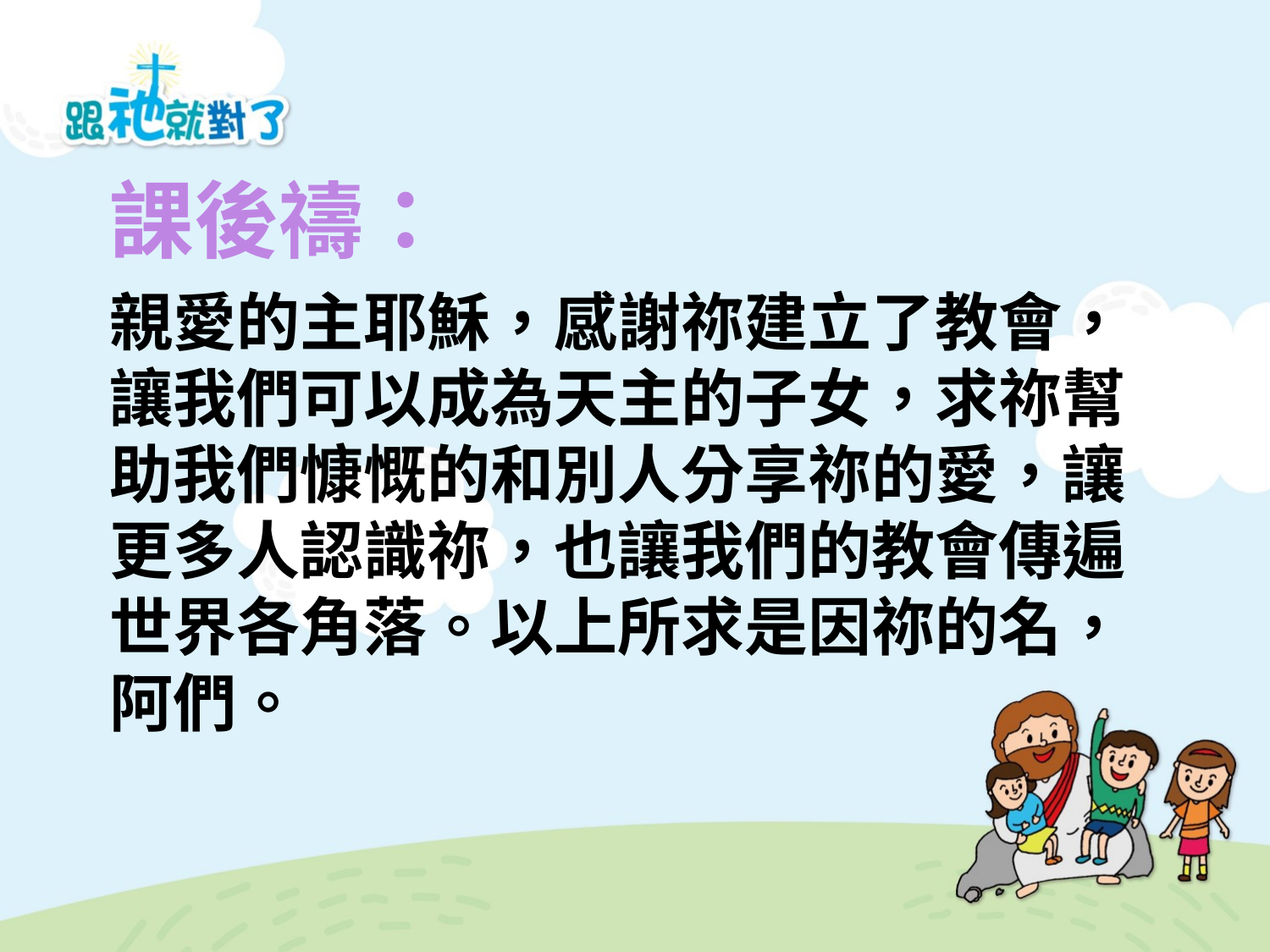

課後禱：
親愛的主耶穌，感謝祢建立了教會，讓我們可以成為天主的子女，求祢幫助我們慷慨的和別人分享祢的愛，讓更多人認識祢，也讓我們的教會傳遍世界各角落。以上所求是因祢的名，阿們。